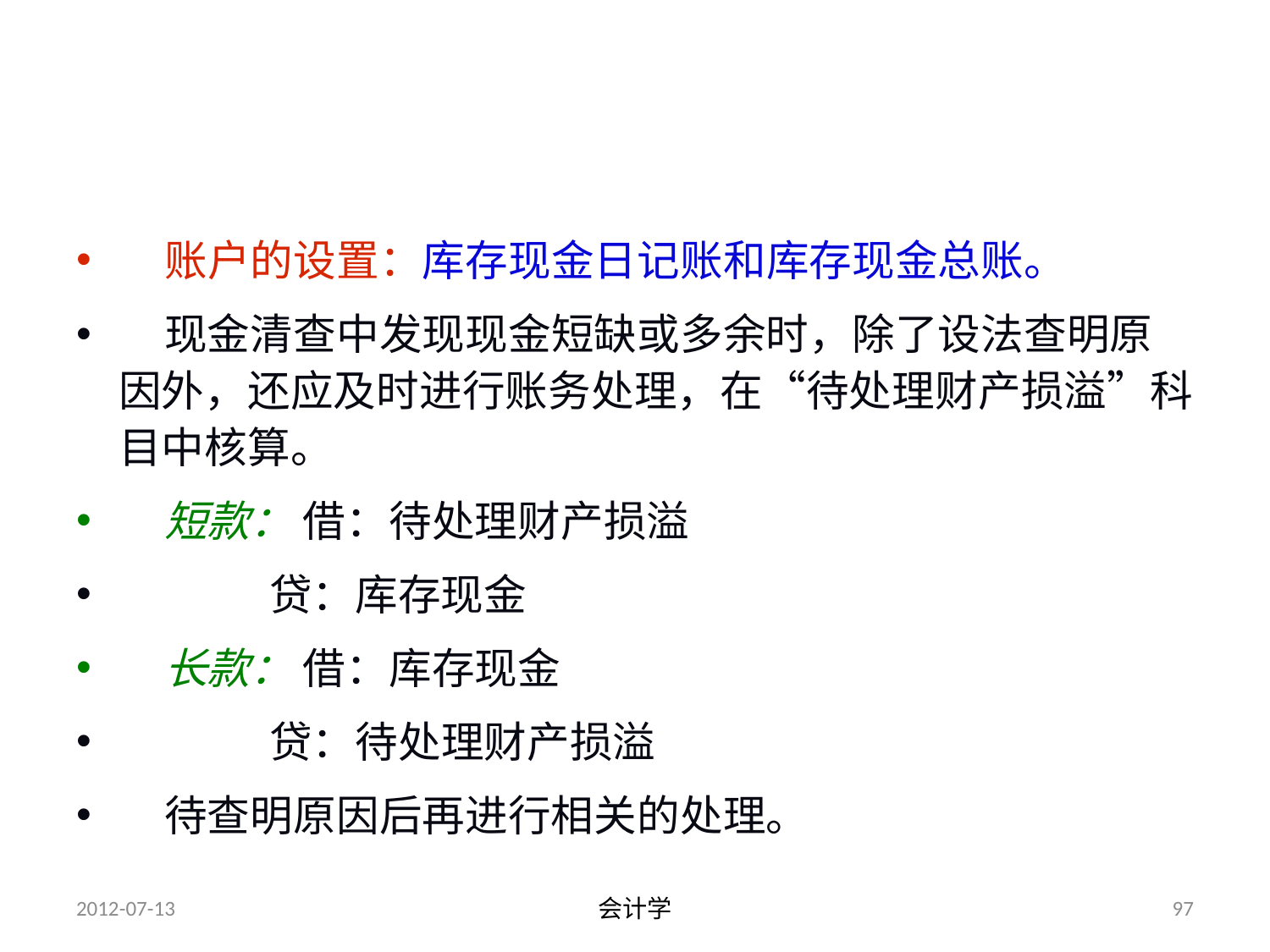

# （二）现金的核算
    账户的设置：库存现金日记账和库存现金总账。
    现金清查中发现现金短缺或多余时，除了设法查明原因外，还应及时进行账务处理，在“待处理财产损溢”科目中核算。
    短款： 借：待处理财产损溢
               贷：库存现金
    长款： 借：库存现金
               贷：待处理财产损溢
    待查明原因后再进行相关的处理。
2012-07-13
会计学
97